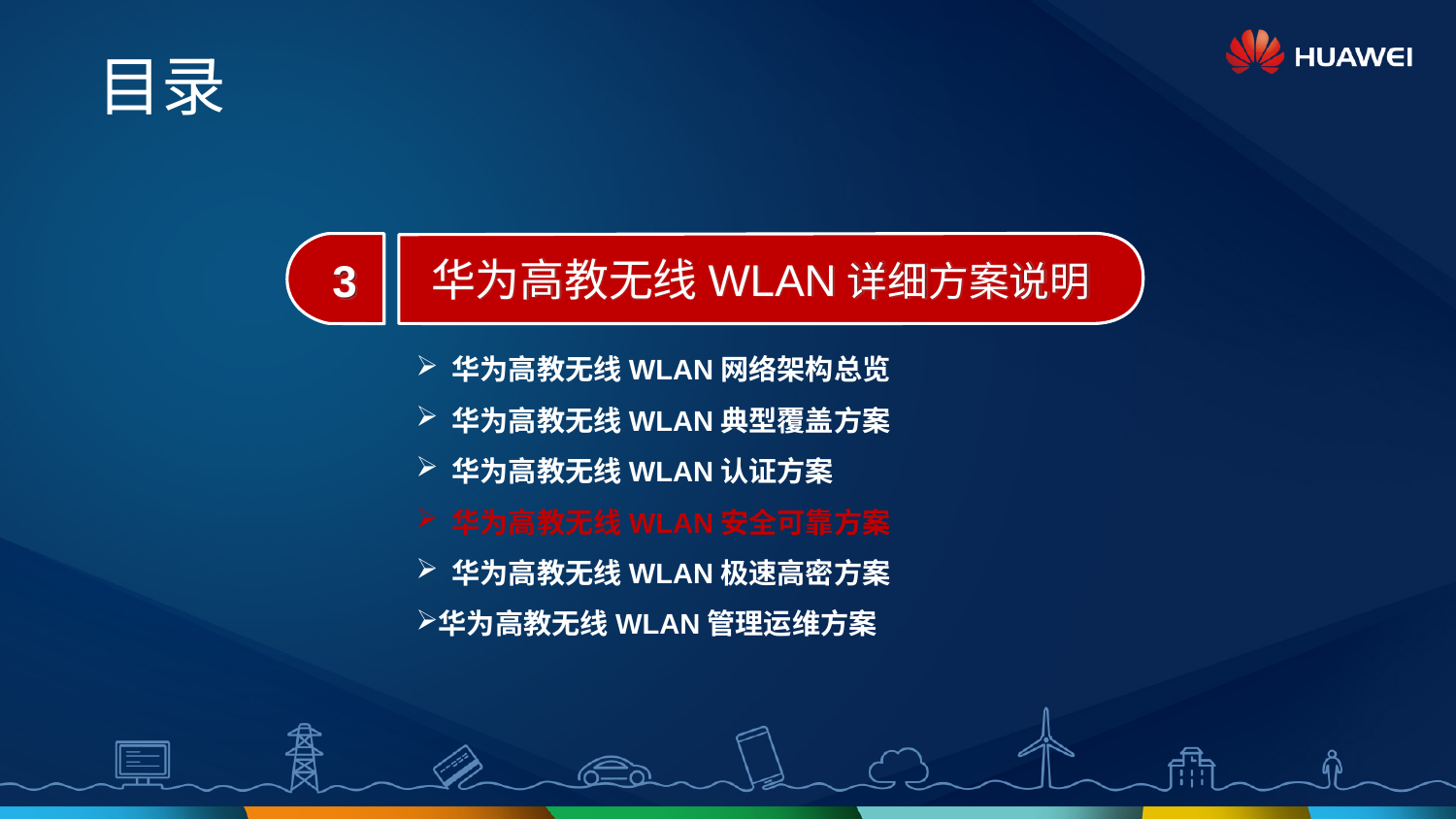

目录

华为高教无线WLAN详细方案说明
3
 华为高教无线WLAN网络架构总览
 华为高教无线WLAN典型覆盖方案
 华为高教无线WLAN认证方案
 华为高教无线WLAN安全可靠方案
 华为高教无线WLAN极速高密方案
华为高教无线WLAN管理运维方案